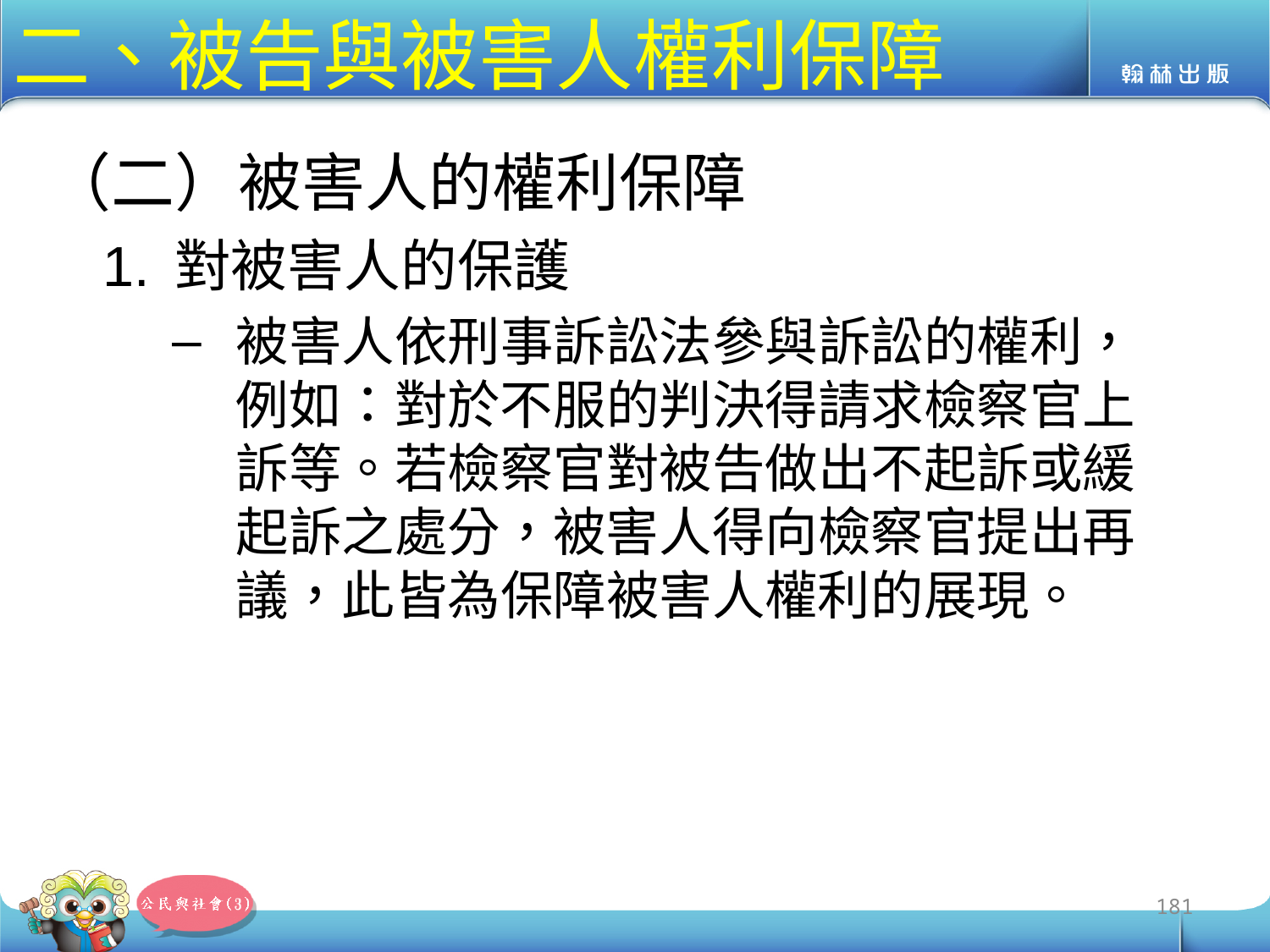

# 二、被告與被害人權利保障
（二）被害人的權利保障
對被害人的保護
被害人依刑事訴訟法參與訴訟的權利，例如：對於不服的判決得請求檢察官上訴等。若檢察官對被告做出不起訴或緩起訴之處分，被害人得向檢察官提出再議，此皆為保障被害人權利的展現。
181